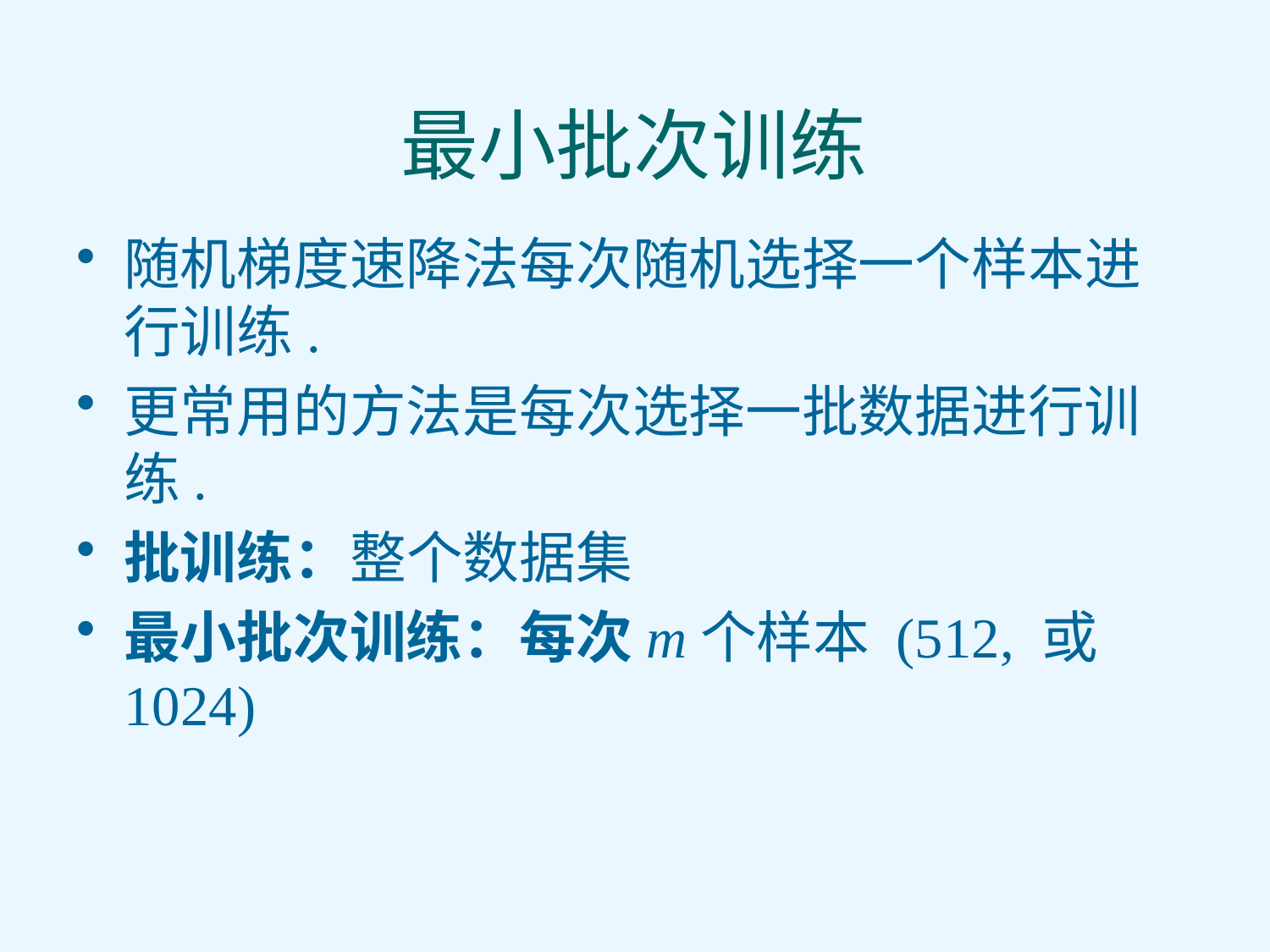

# 最小批次训练
随机梯度速降法每次随机选择一个样本进行训练.
更常用的方法是每次选择一批数据进行训练.
批训练：整个数据集
最小批次训练：每次m个样本 (512, 或 1024)